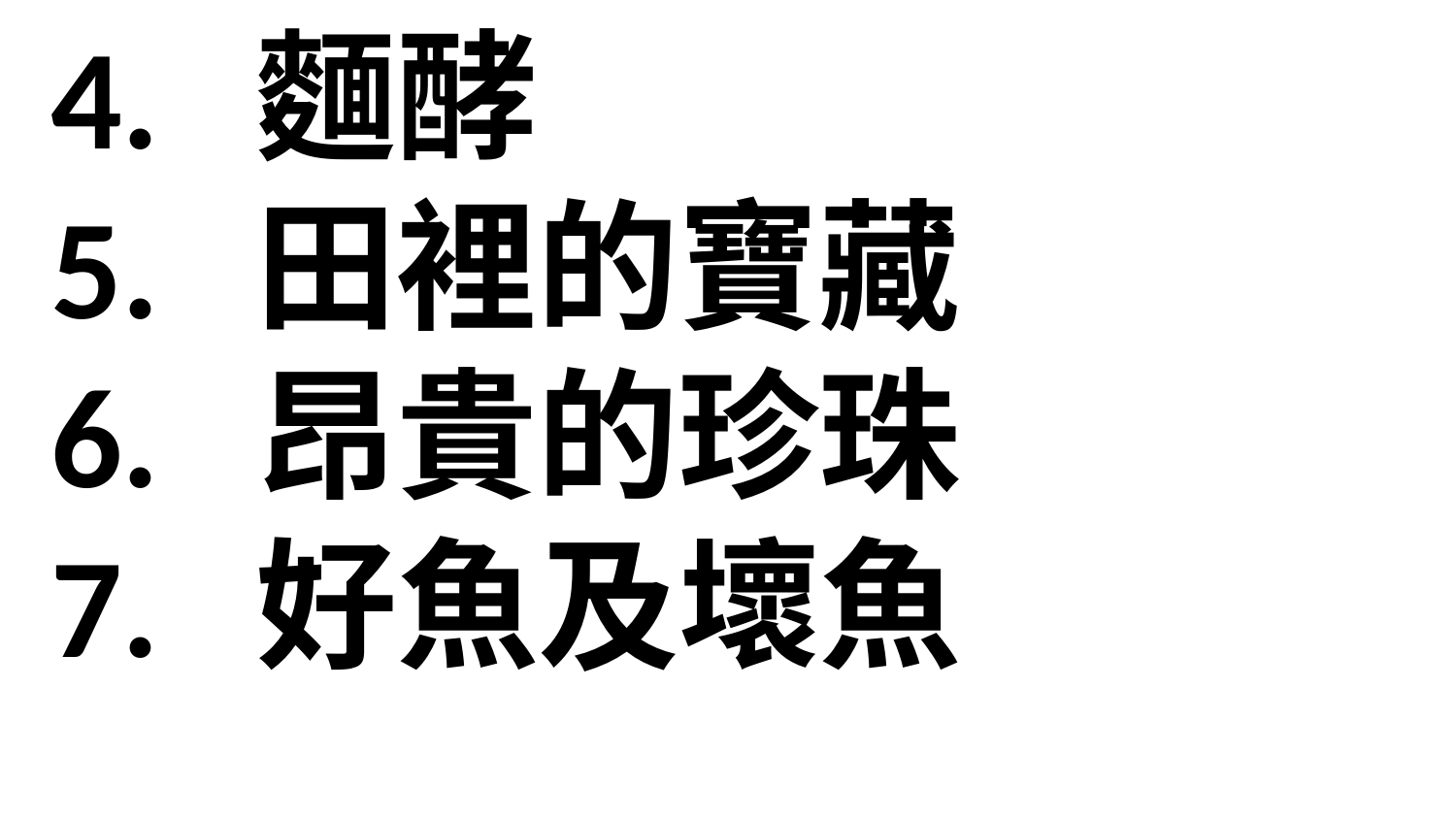

4.  麵酵
5.  田裡的寶藏
6.  昂貴的珍珠
7.  好魚及壞魚